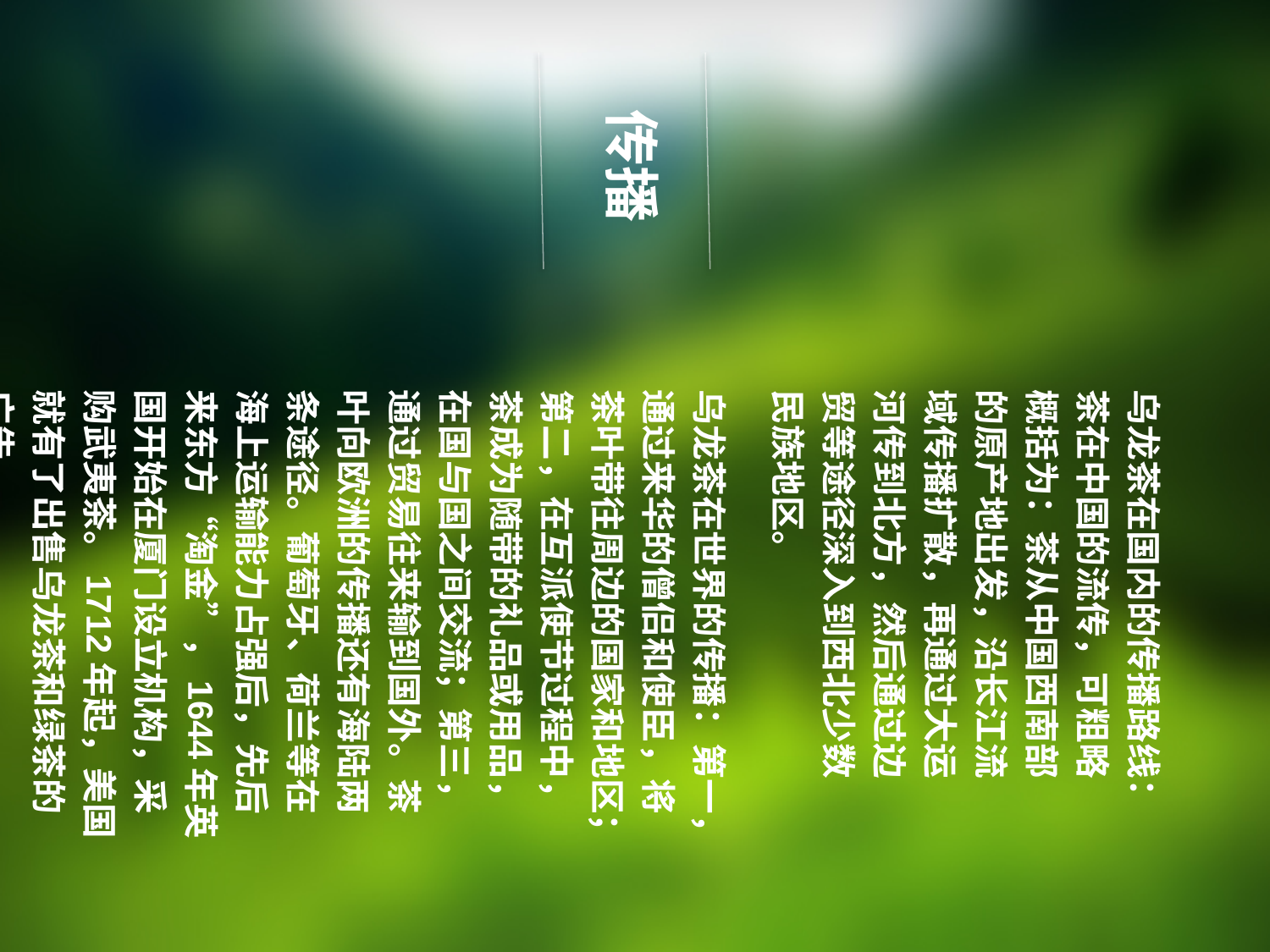

传播
乌龙茶在世界的传播：第一，通过来华的僧侣和使臣，将茶叶带往周边的国家和地区；第二，在互派使节过程中，茶成为随带的礼品或用品，在国与国之间交流；第三，通过贸易往来输到国外。茶叶向欧洲的传播还有海陆两条途径。葡萄牙、荷兰等在海上运输能力占强后，先后来东方“淘金”，1644年英国开始在厦门设立机构，采购武夷茶。1712年起，美国就有了出售乌龙茶和绿茶的广告
乌龙茶在国内的传播路线：茶在中国的流传，可粗略概括为：茶从中国西南部的原产地出发，沿长江流域传播扩散，再通过大运河传到北方，然后通过边贸等途径深入到西北少数民族地区。